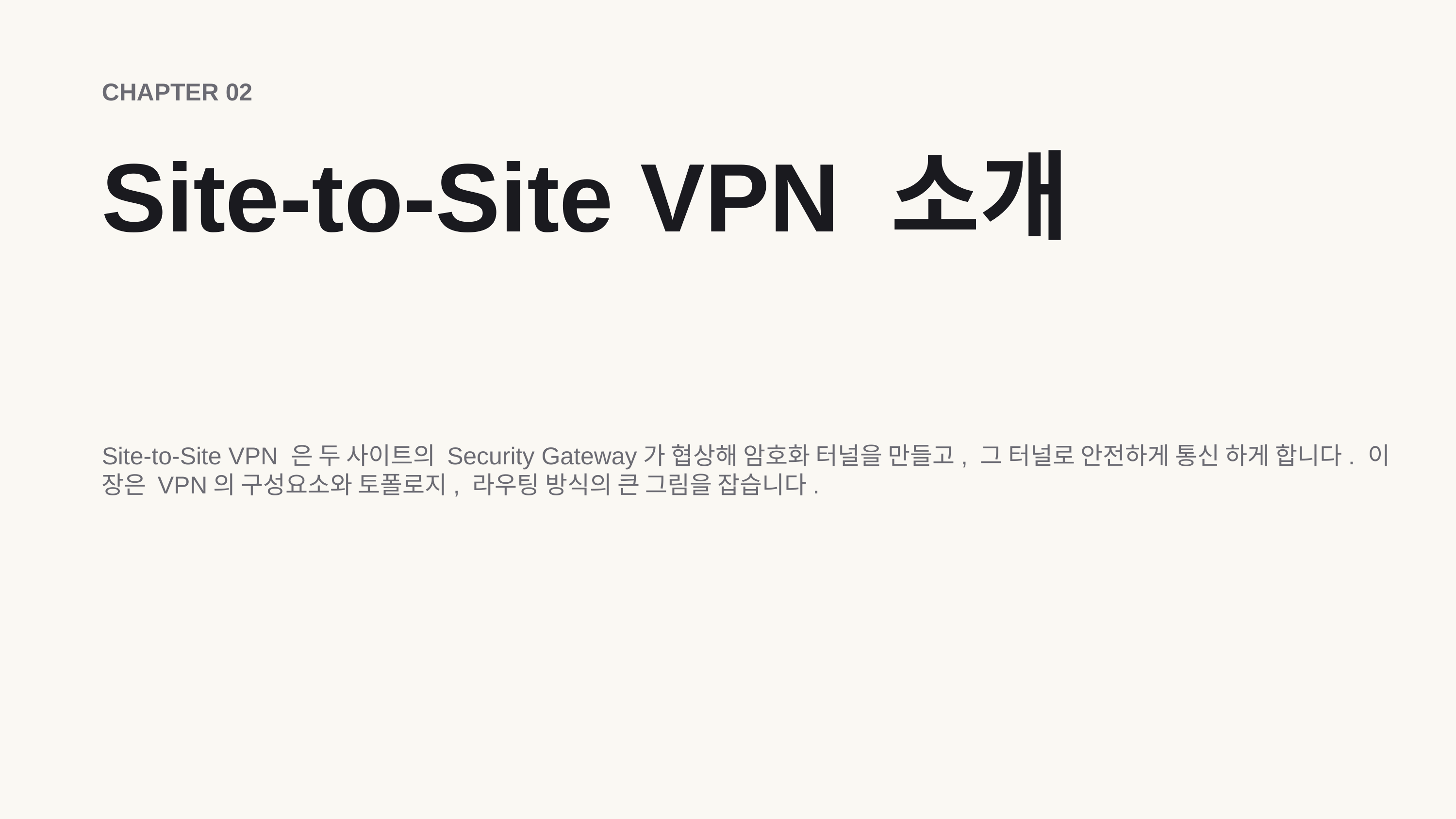

CHAPTER 02
Site-to-Site VPN 소개
Site-to-Site VPN 은 두 사이트의 Security Gateway가 협상해 암호화 터널을 만들고, 그 터널로 안전하게 통신 하게 합니다. 이 장은 VPN의 구성요소와 토폴로지, 라우팅 방식의 큰 그림을 잡습니다.